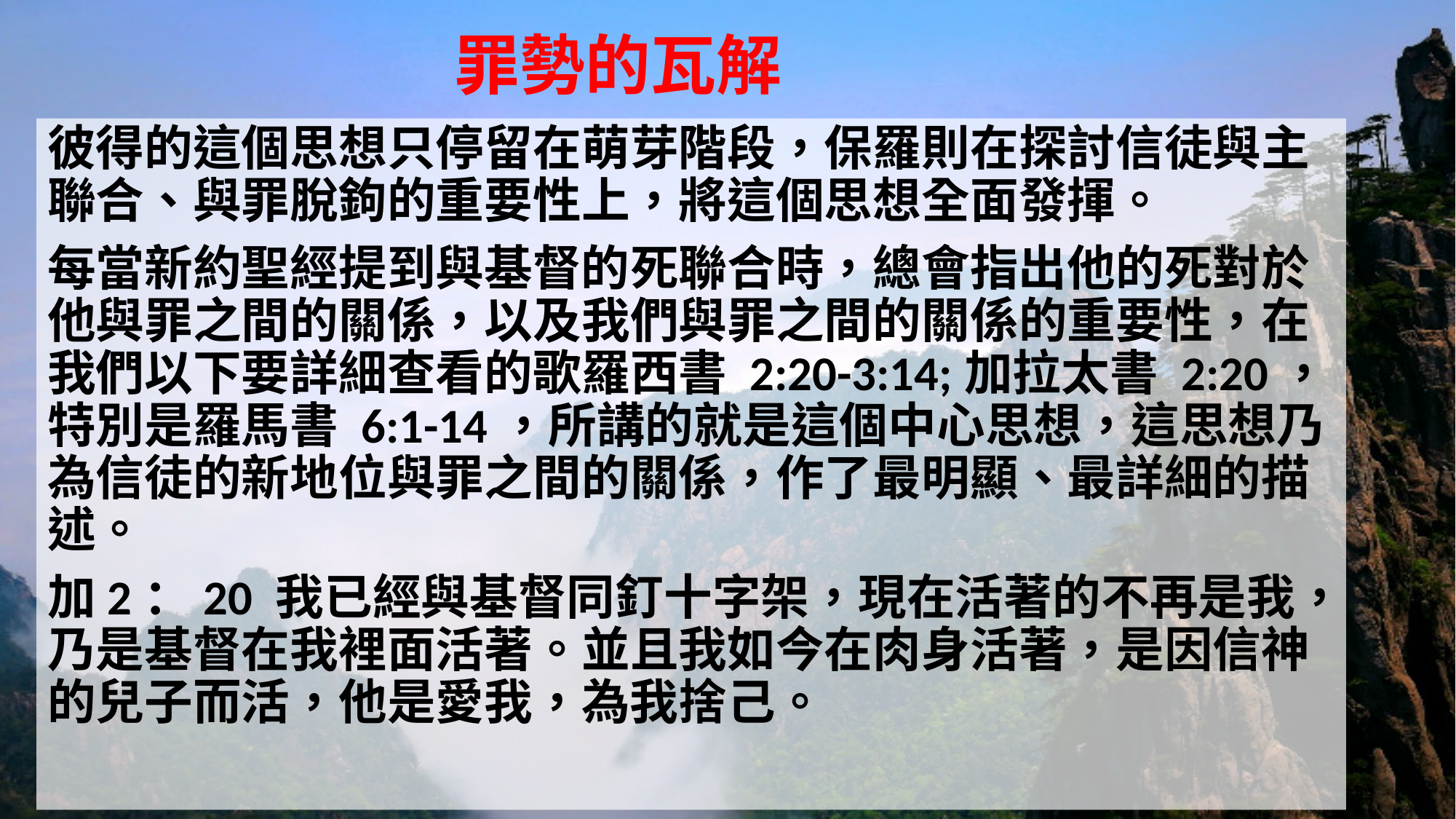

# 罪勢的瓦解
彼得的這個思想只停留在萌芽階段，保羅則在探討信徒與主聯合、與罪脫鉤的重要性上，將這個思想全面發揮。
每當新約聖經提到與基督的死聯合時，總會指出他的死對於他與罪之間的關係，以及我們與罪之間的關係的重要性，在我們以下要詳細查看的歌羅西書 2:20-3:14;加拉太書 2:20，特別是羅馬書 6:1-14，所講的就是這個中心思想，這思想乃為信徒的新地位與罪之間的關係，作了最明顯、最詳細的描述。
加2：20 我已經與基督同釘十字架，現在活著的不再是我，乃是基督在我裡面活著。並且我如今在肉身活著，是因信神的兒子而活，他是愛我，為我捨己。